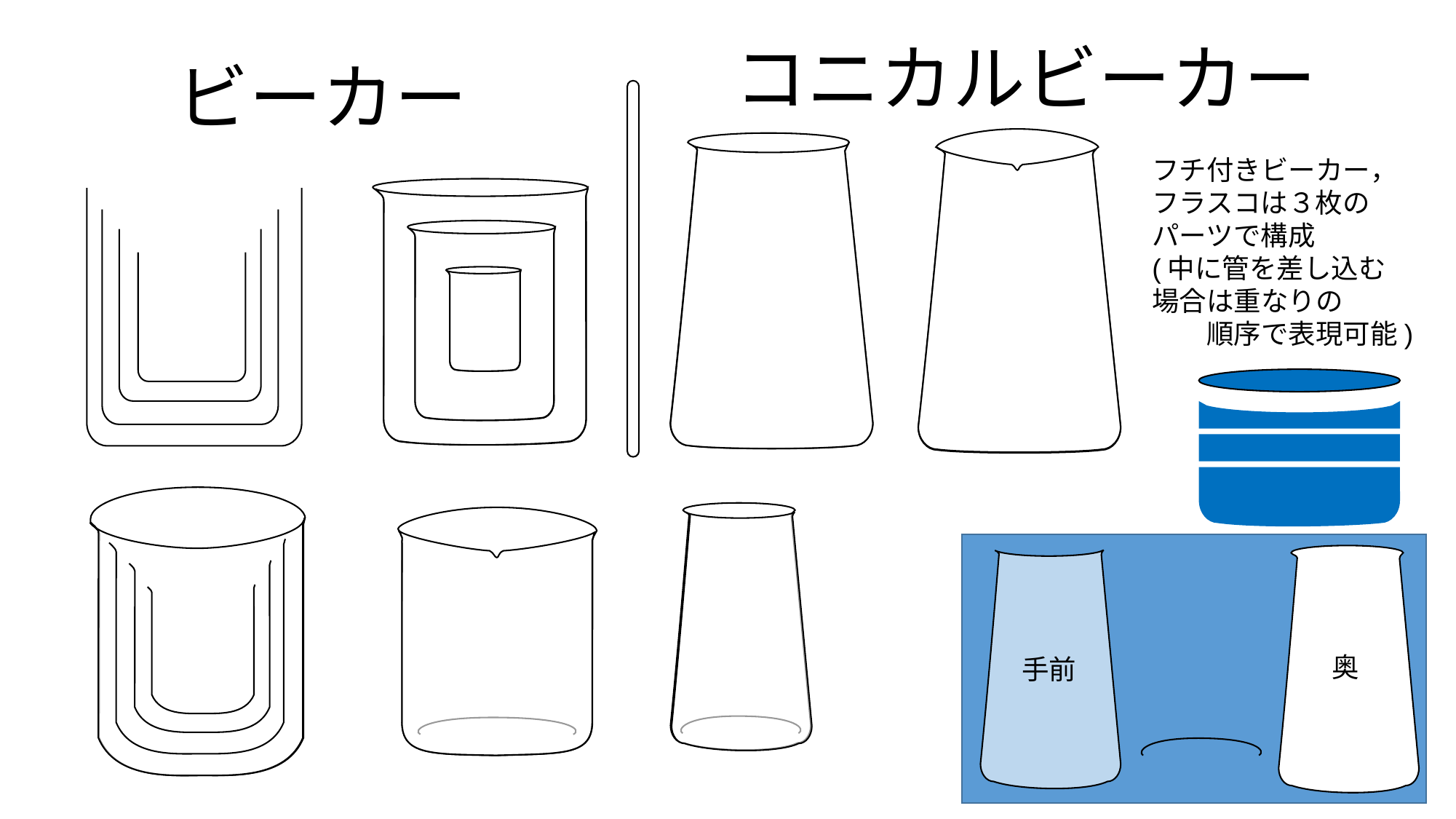

コニカルビーカー
ビーカー

フチ付きビーカー，
フラスコは３枚の
パーツで構成
(中に管を差し込む
場合は重なりの
　　順序で表現可能)

奥
手前